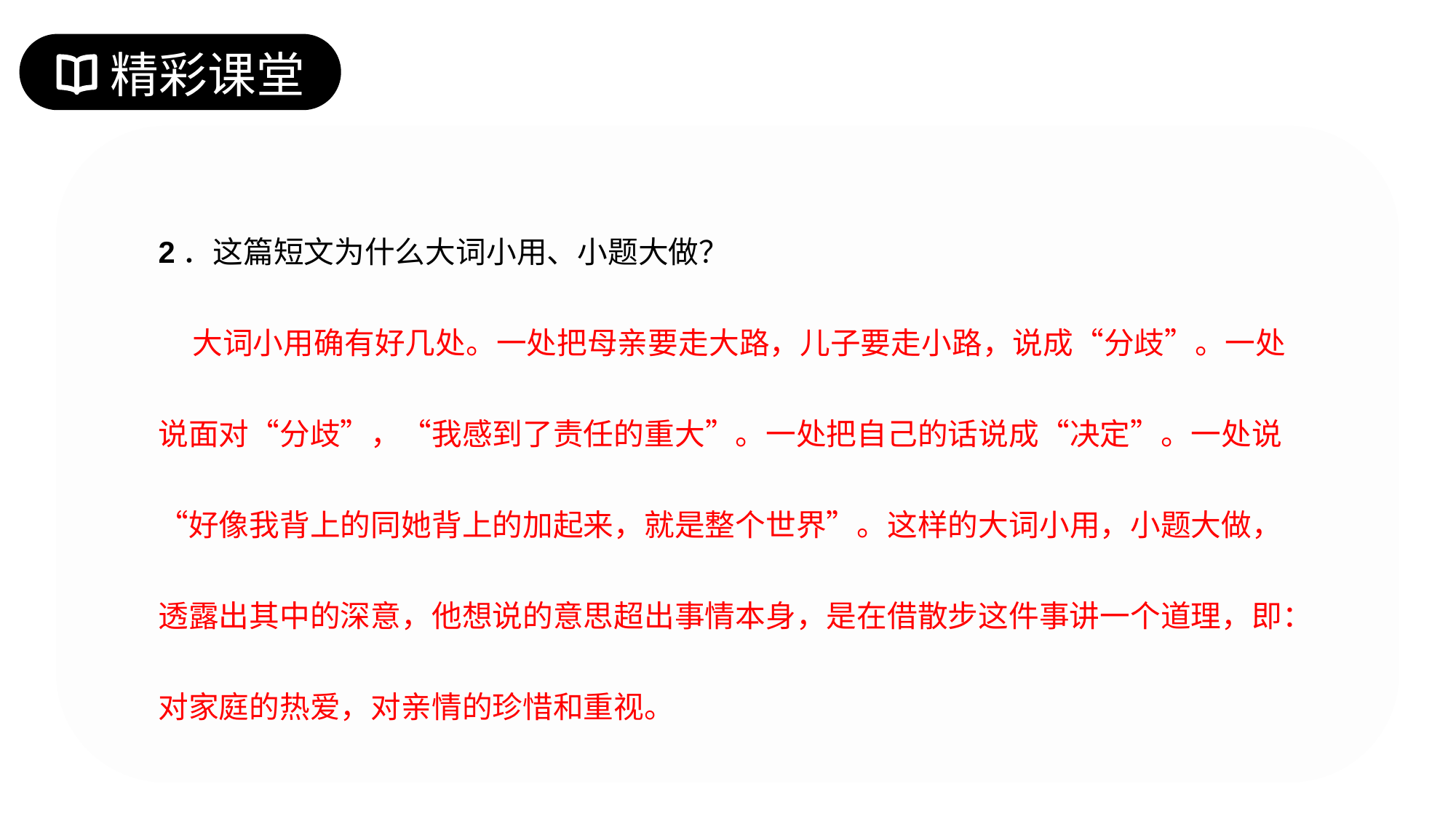

精彩课堂

2．这篇短文为什么大词小用、小题大做？
    大词小用确有好几处。一处把母亲要走大路，儿子要走小路，说成“分歧”。一处说面对“分歧”，“我感到了责任的重大”。一处把自己的话说成“决定”。一处说“好像我背上的同她背上的加起来，就是整个世界”。这样的大词小用，小题大做，透露出其中的深意，他想说的意思超出事情本身，是在借散步这件事讲一个道理，即：对家庭的热爱，对亲情的珍惜和重视。